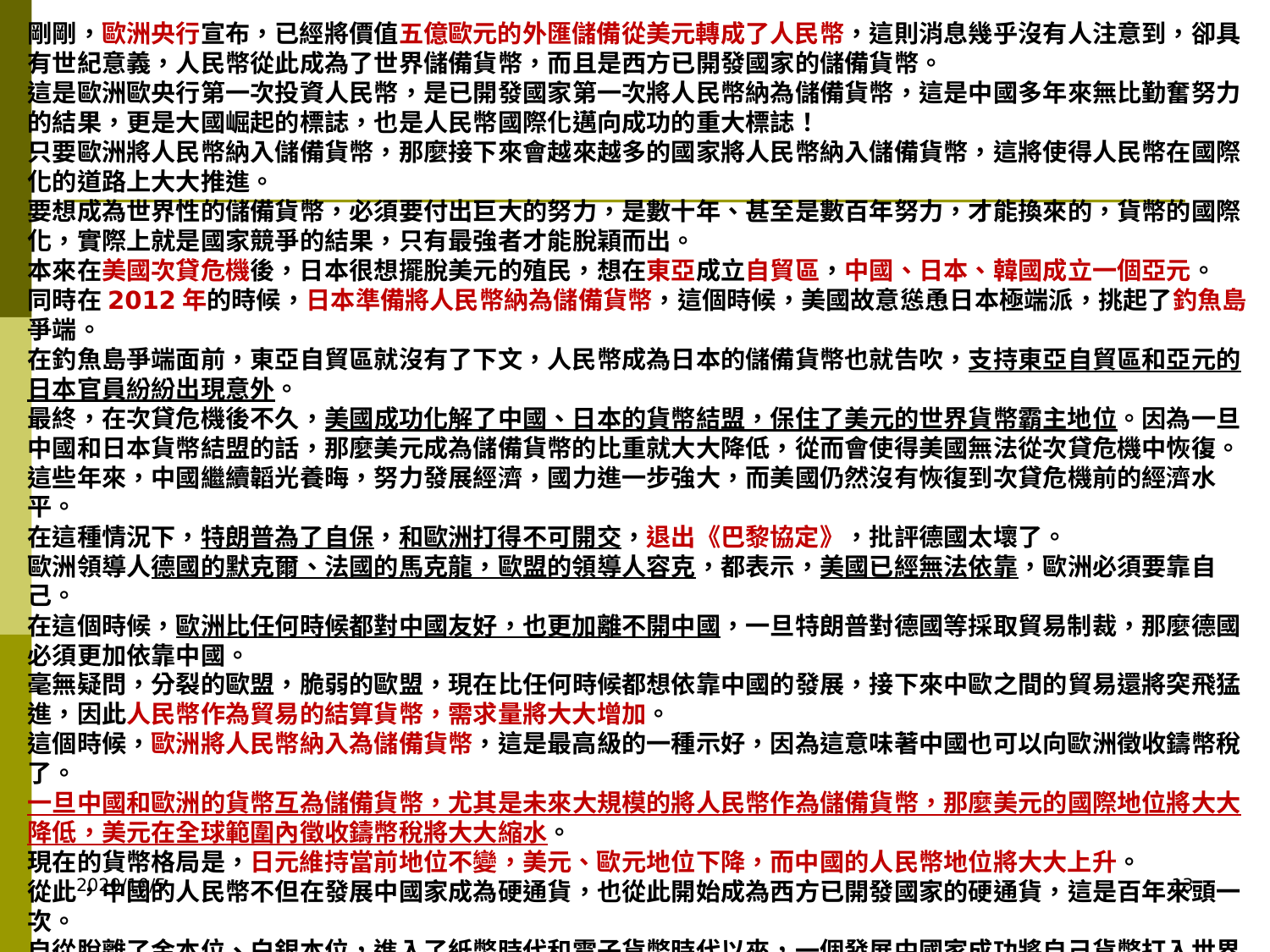

剛剛，歐洲央行宣布，已經將價值五億歐元的外匯儲備從美元轉成了人民幣，這則消息幾乎沒有人注意到，卻具有世紀意義，人民幣從此成為了世界儲備貨幣，而且是西方已開發國家的儲備貨幣。
這是歐洲歐央行第一次投資人民幣，是已開發國家第一次將人民幣納為儲備貨幣，這是中國多年來無比勤奮努力的結果，更是大國崛起的標誌，也是人民幣國際化邁向成功的重大標誌！
只要歐洲將人民幣納入儲備貨幣，那麼接下來會越來越多的國家將人民幣納入儲備貨幣，這將使得人民幣在國際化的道路上大大推進。
要想成為世界性的儲備貨幣，必須要付出巨大的努力，是數十年、甚至是數百年努力，才能換來的，貨幣的國際化，實際上就是國家競爭的結果，只有最強者才能脫穎而出。
本來在美國次貸危機後，日本很想擺脫美元的殖民，想在東亞成立自貿區，中國、日本、韓國成立一個亞元。
同時在2012年的時候，日本準備將人民幣納為儲備貨幣，這個時候，美國故意慫恿日本極端派，挑起了釣魚島爭端。
在釣魚島爭端面前，東亞自貿區就沒有了下文，人民幣成為日本的儲備貨幣也就告吹，支持東亞自貿區和亞元的日本官員紛紛出現意外。
最終，在次貸危機後不久，美國成功化解了中國、日本的貨幣結盟，保住了美元的世界貨幣霸主地位。因為一旦中國和日本貨幣結盟的話，那麼美元成為儲備貨幣的比重就大大降低，從而會使得美國無法從次貸危機中恢復。
這些年來，中國繼續韜光養晦，努力發展經濟，國力進一步強大，而美國仍然沒有恢復到次貸危機前的經濟水平。
在這種情況下，特朗普為了自保，和歐洲打得不可開交，退出《巴黎協定》，批評德國太壞了。
歐洲領導人德國的默克爾、法國的馬克龍，歐盟的領導人容克，都表示，美國已經無法依靠，歐洲必須要靠自己。
在這個時候，歐洲比任何時候都對中國友好，也更加離不開中國，一旦特朗普對德國等採取貿易制裁，那麼德國必須更加依靠中國。
毫無疑問，分裂的歐盟，脆弱的歐盟，現在比任何時候都想依靠中國的發展，接下來中歐之間的貿易還將突飛猛進，因此人民幣作為貿易的結算貨幣，需求量將大大增加。
這個時候，歐洲將人民幣納入為儲備貨幣，這是最高級的一種示好，因為這意味著中國也可以向歐洲徵收鑄幣稅了。
一旦中國和歐洲的貨幣互為儲備貨幣，尤其是未來大規模的將人民幣作為儲備貨幣，那麼美元的國際地位將大大降低，美元在全球範圍內徵收鑄幣稅將大大縮水。
現在的貨幣格局是，日元維持當前地位不變，美元、歐元地位下降，而中國的人民幣地位將大大上升。
從此，中國的人民幣不但在發展中國家成為硬通貨，也從此開始成為西方已開發國家的硬通貨，這是百年來頭一次。
自從脫離了金本位、白銀本位，進入了紙幣時代和電子貨幣時代以來，一個發展中國家成功將自己貨幣打入世界貨幣金字塔最頂端，這是破天荒的第一次。
2020/10/5
13